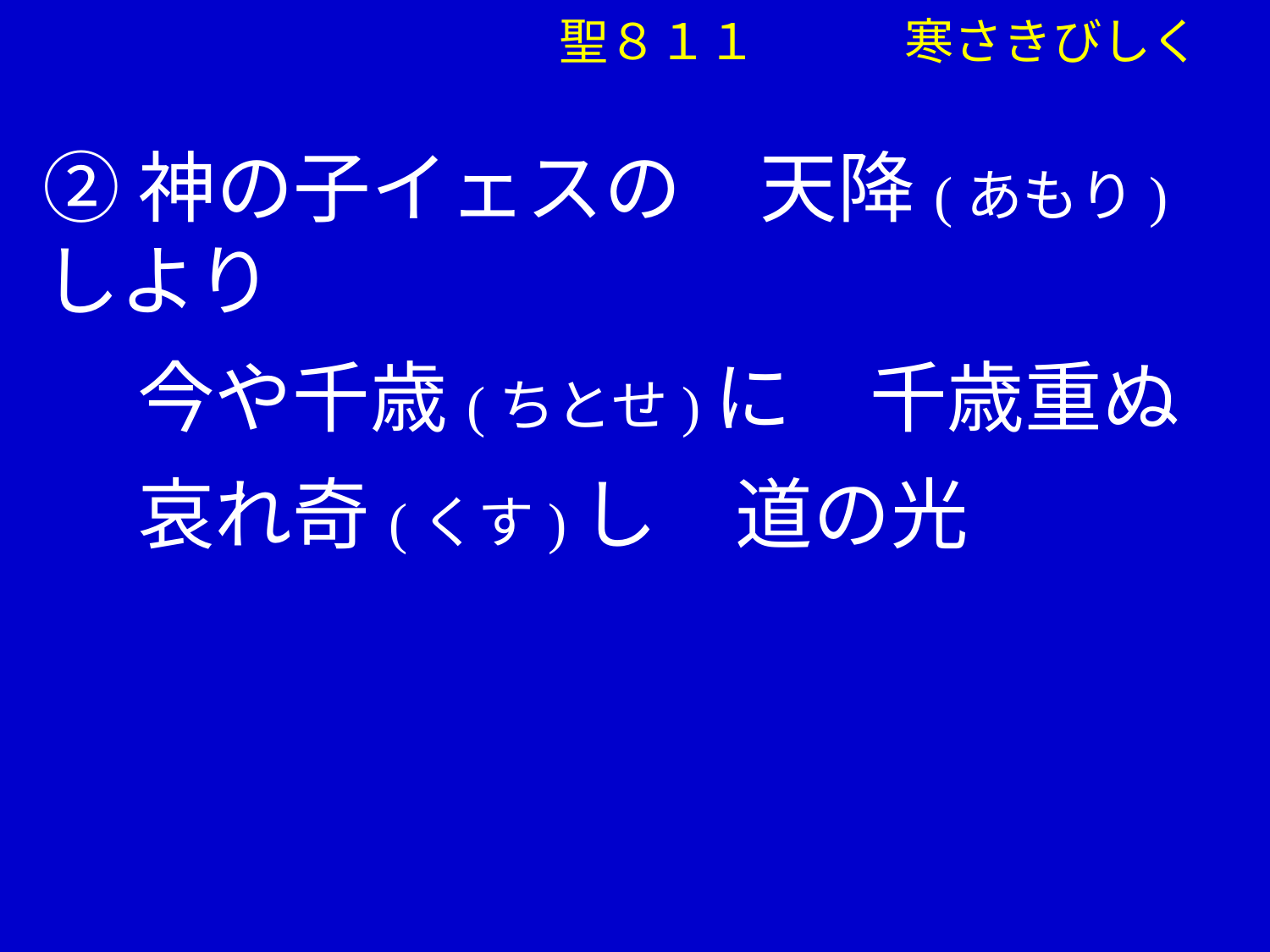

聖８１１　　　寒さきびしく
②神の子イェスの　天降(あもり)しより
　 今や千歳(ちとせ)に　千歳重ぬ
　 哀れ奇(くす)し　道の光